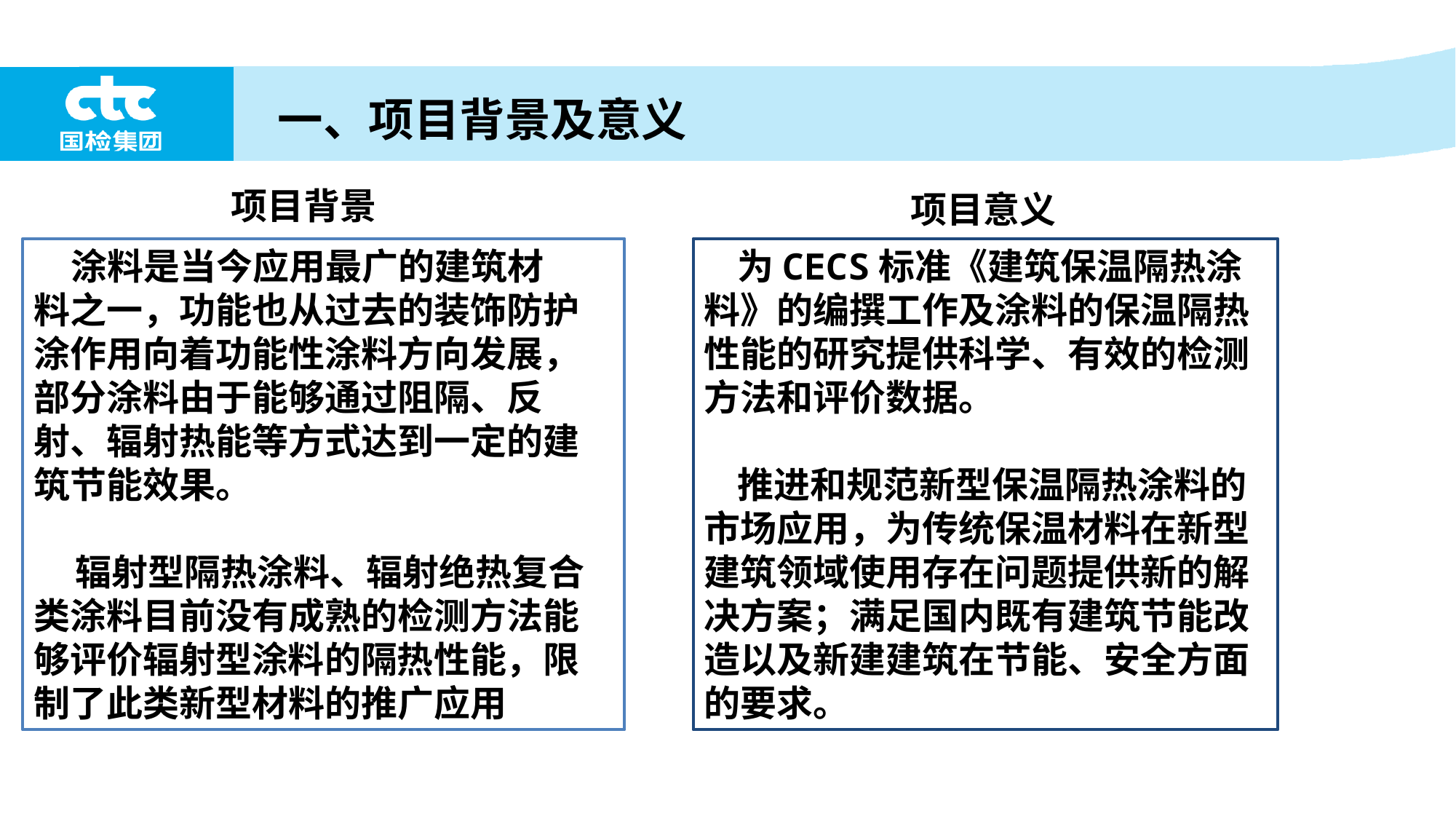

一、项目背景及意义
项目背景
项目意义
     涂料是当今应用最广的建筑材
料之一，功能也从过去的装饰防护涂作用向着功能性涂料方向发展，部分涂料由于能够通过阻隔、反射、辐射热能等方式达到一定的建筑节能效果。

    辐射型隔热涂料、辐射绝热复合类涂料目前没有成熟的检测方法能够评价辐射型涂料的隔热性能，限制了此类新型材料的推广应用
   为CECS标准《建筑保温隔热涂料》的编撰工作及涂料的保温隔热性能的研究提供科学、有效的检测方法和评价数据。

   推进和规范新型保温隔热涂料的市场应用，为传统保温材料在新型建筑领域使用存在问题提供新的解决方案；满足国内既有建筑节能改造以及新建建筑在节能、安全方面的要求。